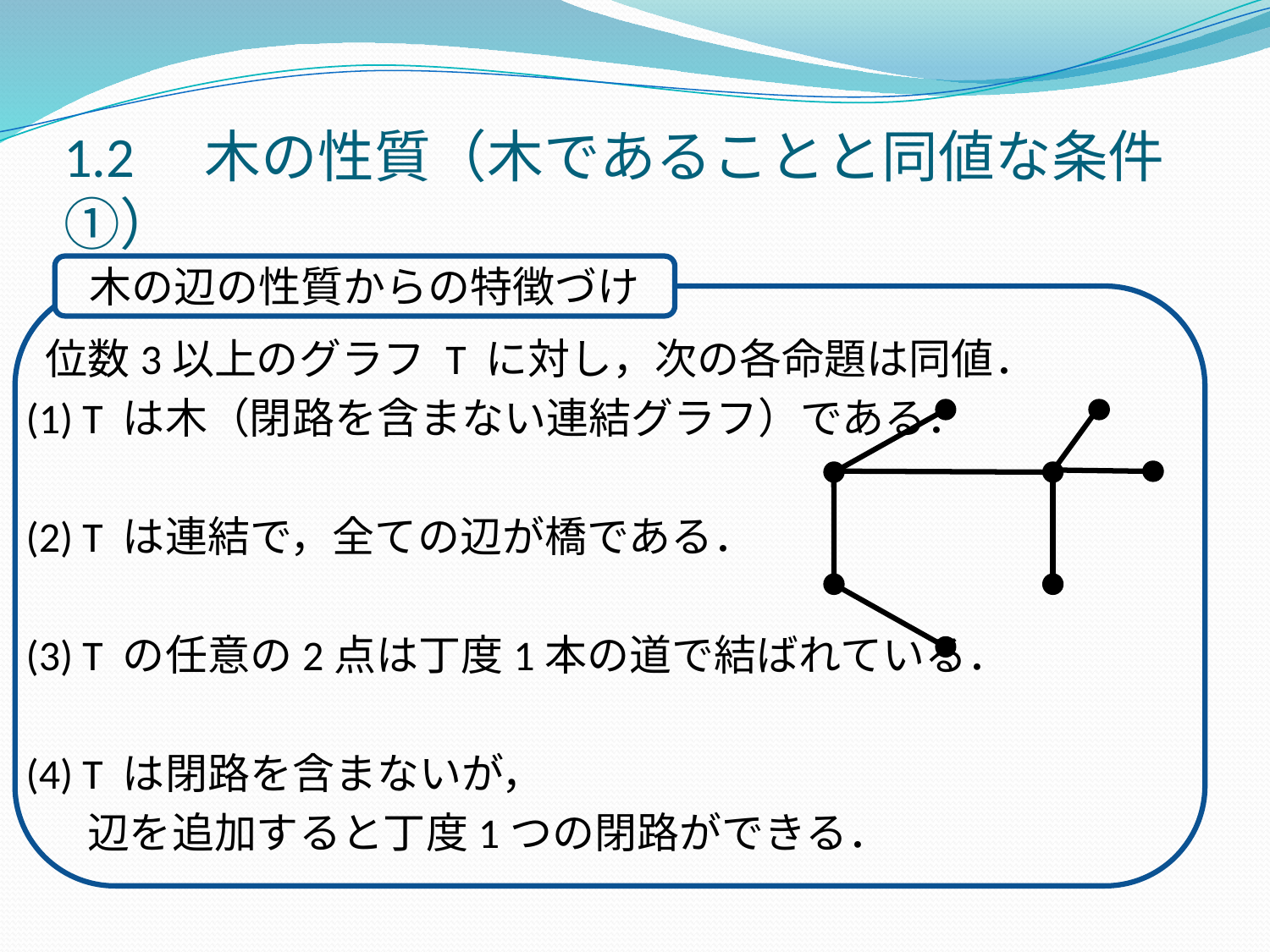

# 1.2　木の性質（木であることと同値な条件①）
木の辺の性質からの特徴づけ

 位数3以上のグラフ T に対し，次の各命題は同値．
(1) T は木（閉路を含まない連結グラフ）である．

(2) T は連結で，全ての辺が橋である．

(3) T の任意の2点は丁度1本の道で結ばれている．

(4) T は閉路を含まないが，
　  辺を追加すると丁度1つの閉路ができる．